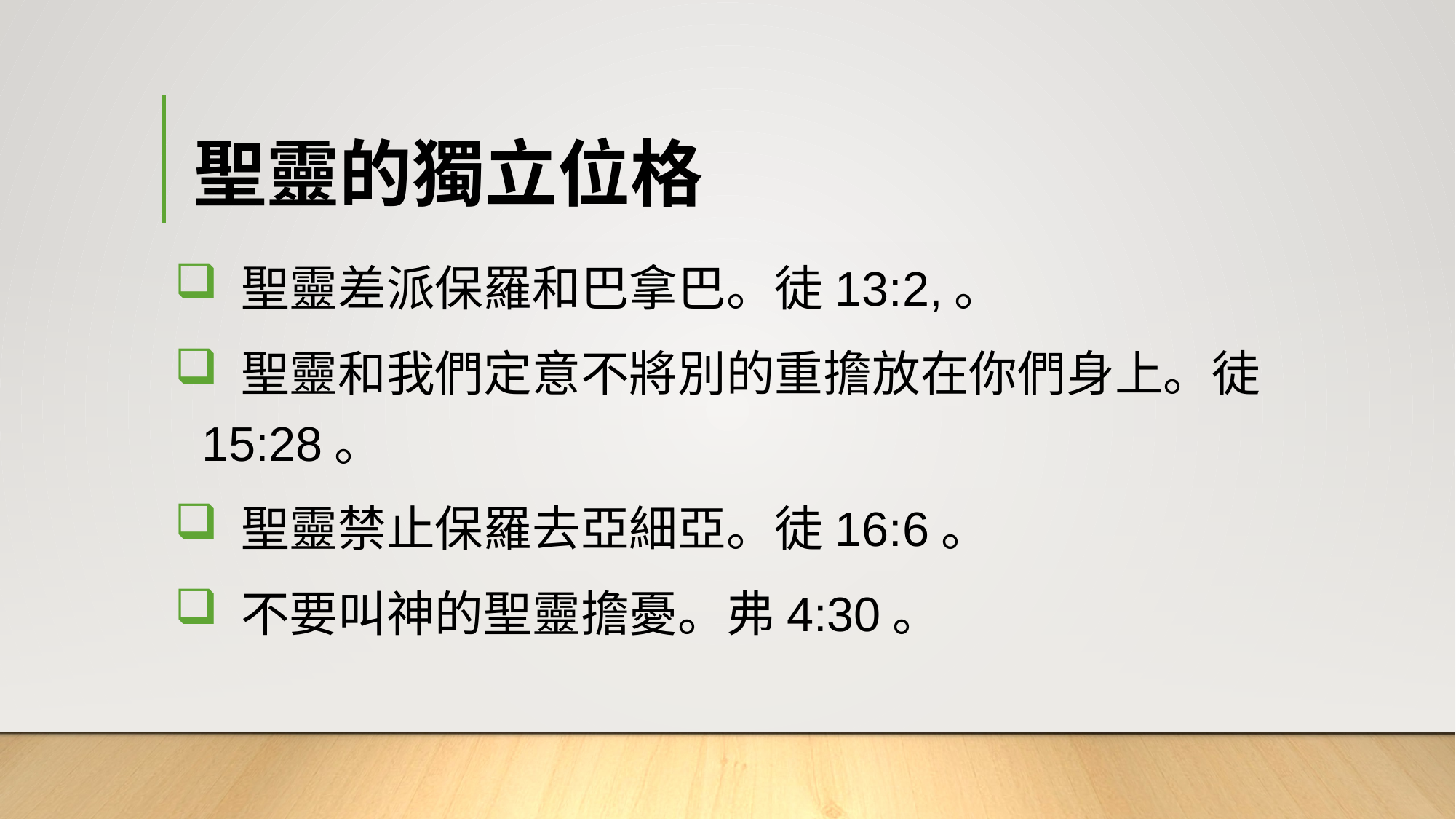

# 聖靈的獨立位格
 聖靈差派保羅和巴拿巴。徒13:2,。
 聖靈和我們定意不將別的重擔放在你們身上。徒15:28。
 聖靈禁止保羅去亞細亞。徒16:6。
 不要叫神的聖靈擔憂。弗4:30。